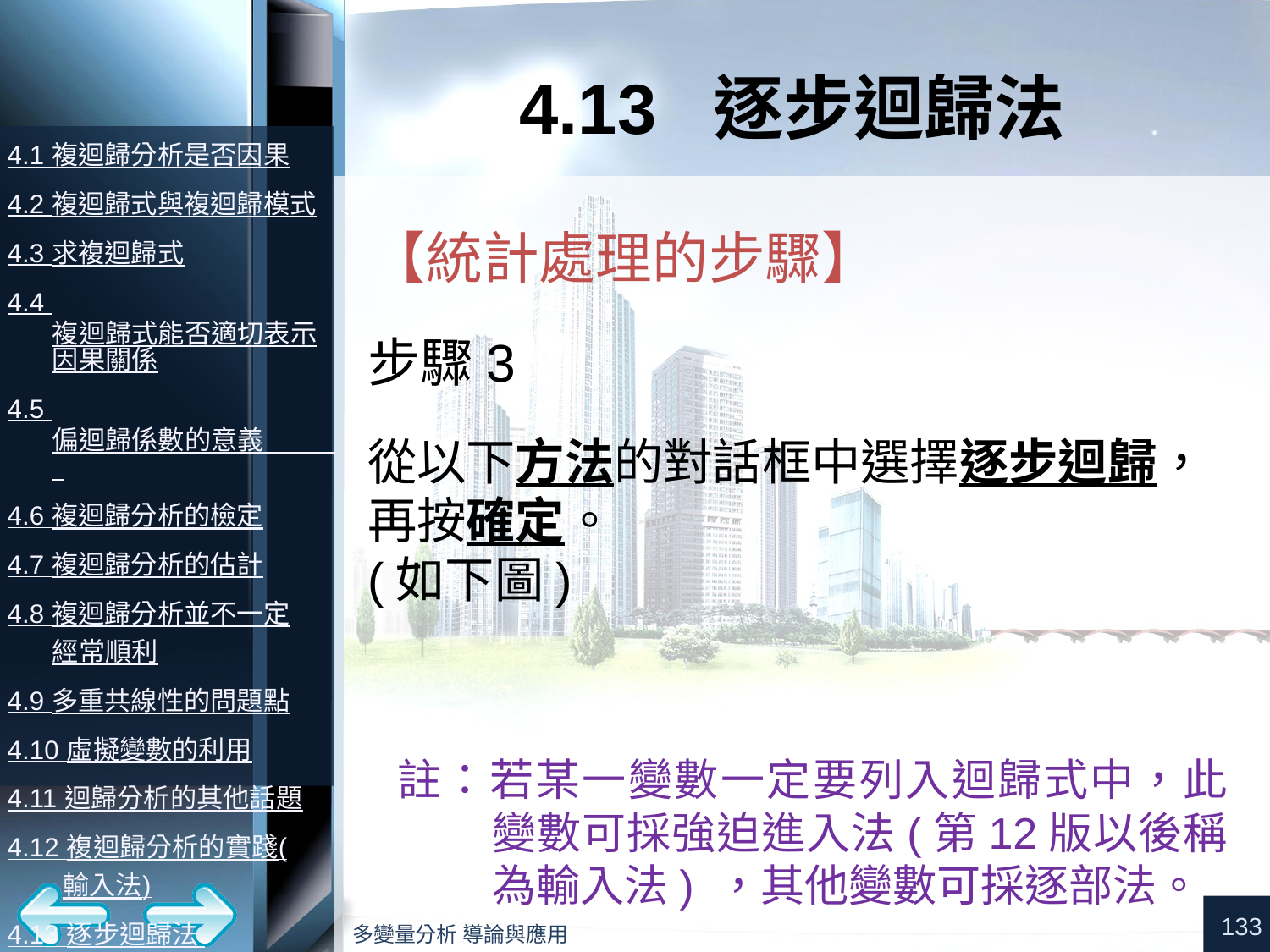

# 4.13  逐步迴歸法
【統計處理的步驟】
步驟3

從以下方法的對話框中選擇逐步迴歸，再按確定。
(如下圖)
註：若某一變數一定要列入迴歸式中，此變數可採強迫進入法(第12版以後稱為輸入法) ，其他變數可採逐部法。
133
多變量分析 導論與應用